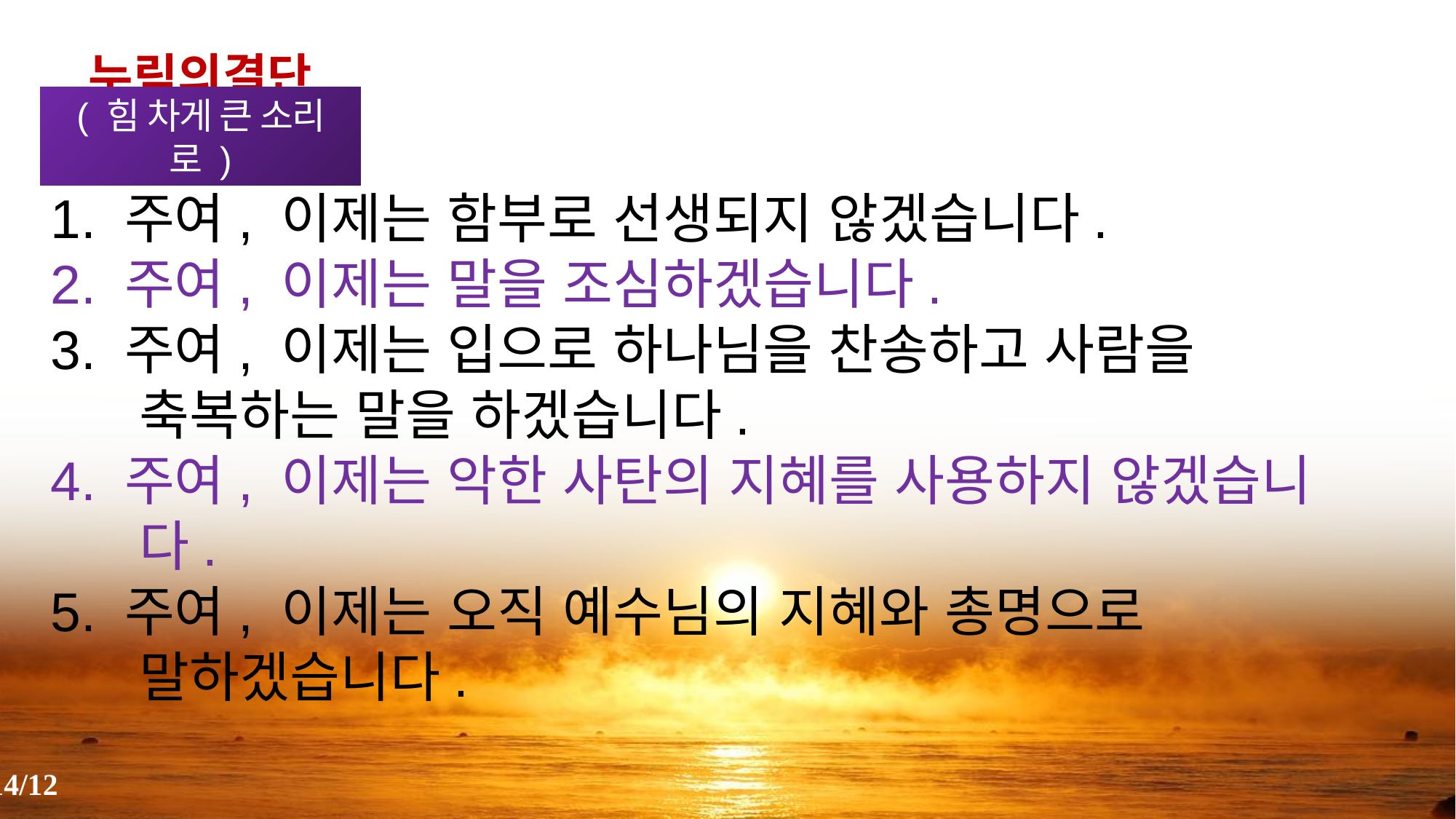

누림의결단

( 힘 차게 큰 소리로 )
1. 주여, 이제는 함부로 선생되지 않겠습니다.
2. 주여, 이제는 말을 조심하겠습니다.
3. 주여, 이제는 입으로 하나님을 찬송하고 사람을 축복하는 말을 하겠습니다.
4. 주여, 이제는 악한 사탄의 지혜를 사용하지 않겠습니다.
5. 주여, 이제는 오직 예수님의 지혜와 총명으로 말하겠습니다.